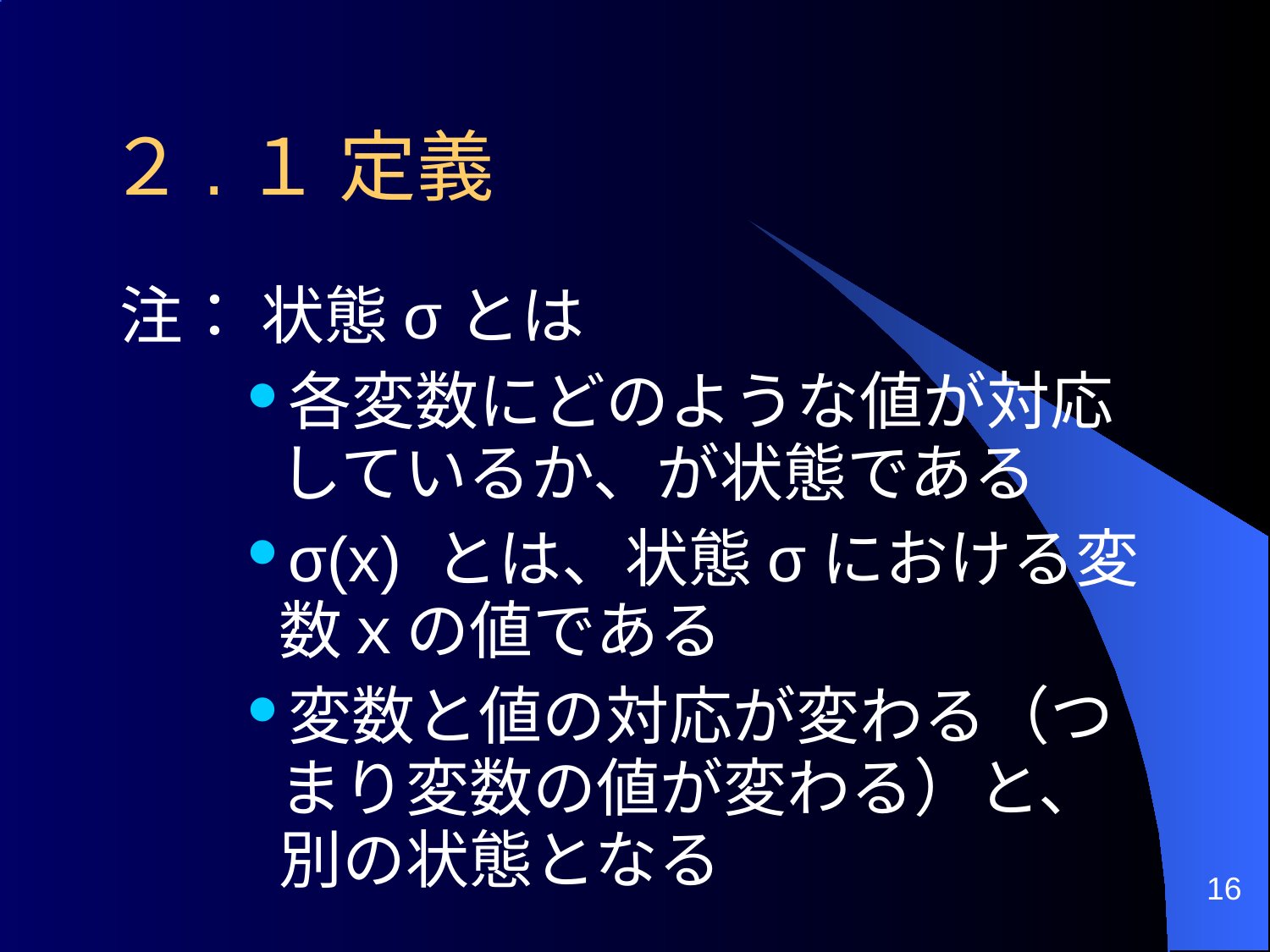

# ２.１ 定義
注： 状態σとは
各変数にどのような値が対応しているか、が状態である
σ(x) とは、状態σにおける変数ｘの値である
変数と値の対応が変わる（つまり変数の値が変わる）と、別の状態となる
16